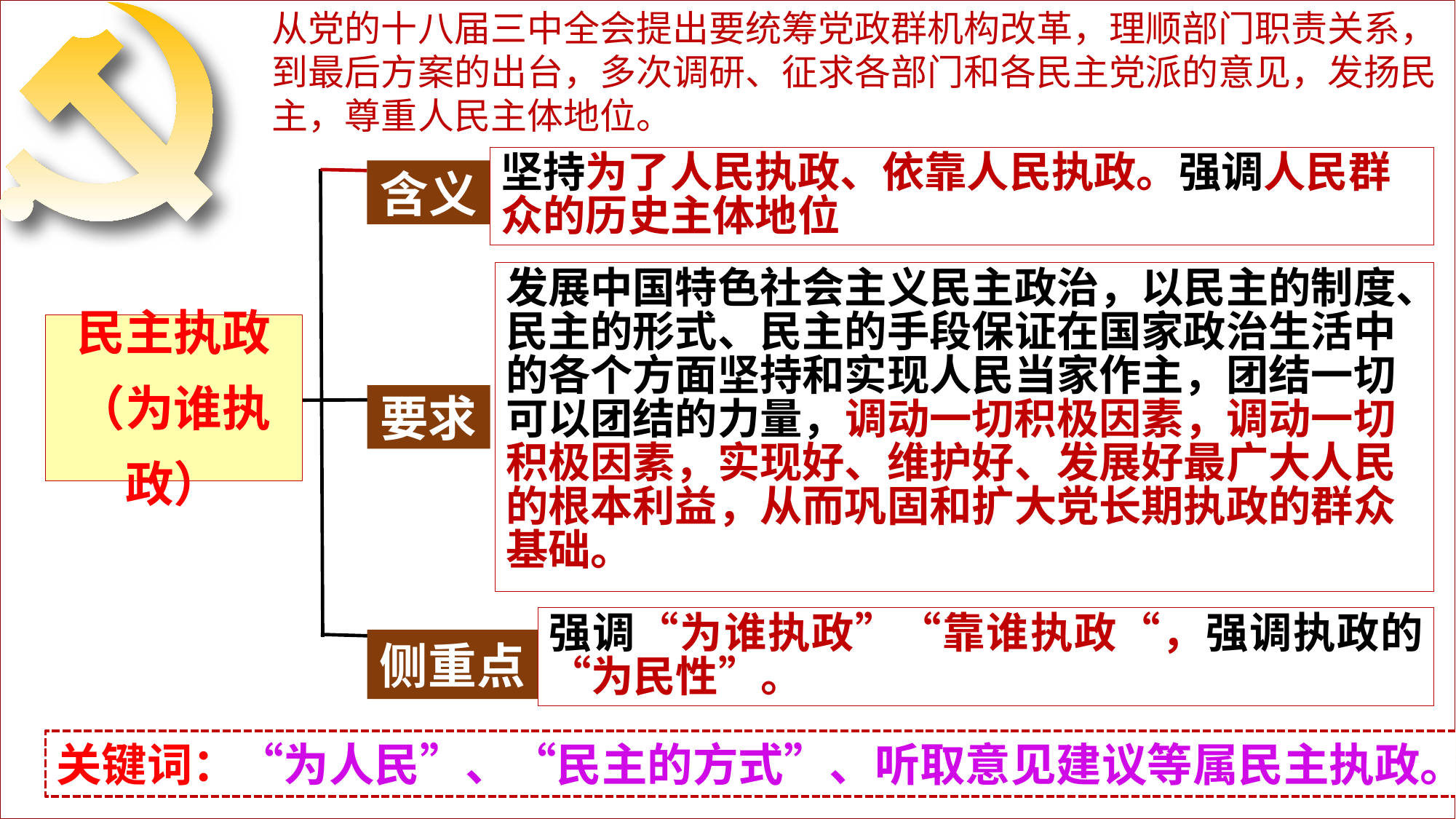

从党的十八届三中全会提出要统筹党政群机构改革，理顺部门职责关系，到最后方案的出台，多次调研、征求各部门和各民主党派的意见，发扬民主，尊重人民主体地位。
坚持为了人民执政、依靠人民执政。强调人民群众的历史主体地位
含义
发展中国特色社会主义民主政治，以民主的制度、民主的形式、民主的手段保证在国家政治生活中的各个方面坚持和实现人民当家作主，团结一切可以团结的力量，调动一切积极因素，调动一切积极因素，实现好、维护好、发展好最广大人民的根本利益，从而巩固和扩大党长期执政的群众基础。
民主执政
（为谁执政）
要求
强调“为谁执政”“靠谁执政“，强调执政的“为民性”。
侧重点
关键词：“为人民”、“民主的方式”、听取意见建议等属民主执政。